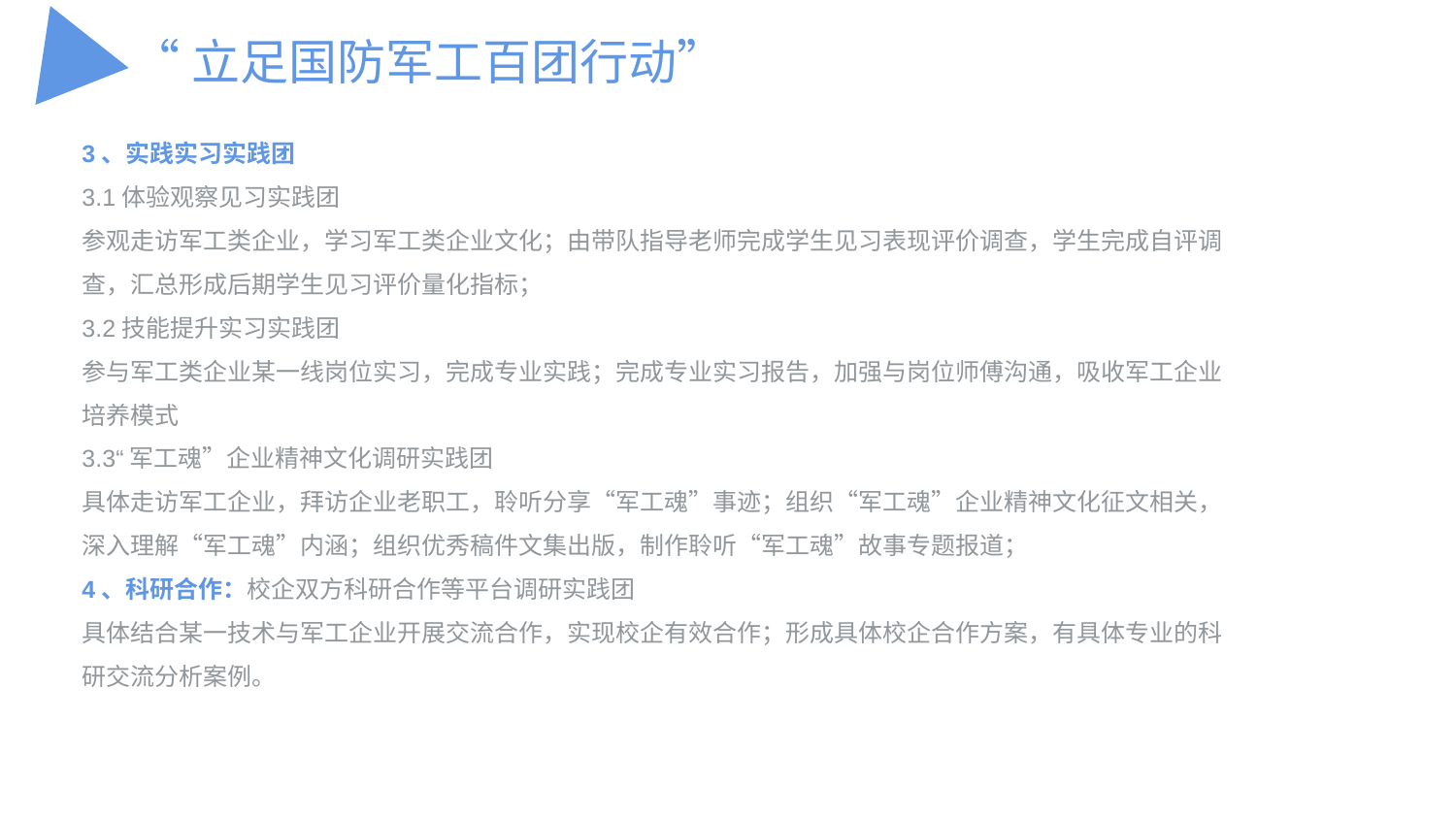

“立足国防军工百团行动”
3、实践实习实践团
3.1体验观察见习实践团
参观走访军工类企业，学习军工类企业文化；由带队指导老师完成学生见习表现评价调查，学生完成自评调查，汇总形成后期学生见习评价量化指标；
3.2技能提升实习实践团
参与军工类企业某一线岗位实习，完成专业实践；完成专业实习报告，加强与岗位师傅沟通，吸收军工企业培养模式
3.3“军工魂”企业精神文化调研实践团
具体走访军工企业，拜访企业老职工，聆听分享“军工魂”事迹；组织“军工魂”企业精神文化征文相关，深入理解“军工魂”内涵；组织优秀稿件文集出版，制作聆听“军工魂”故事专题报道；
4、科研合作：校企双方科研合作等平台调研实践团
具体结合某一技术与军工企业开展交流合作，实现校企有效合作；形成具体校企合作方案，有具体专业的科研交流分析案例。